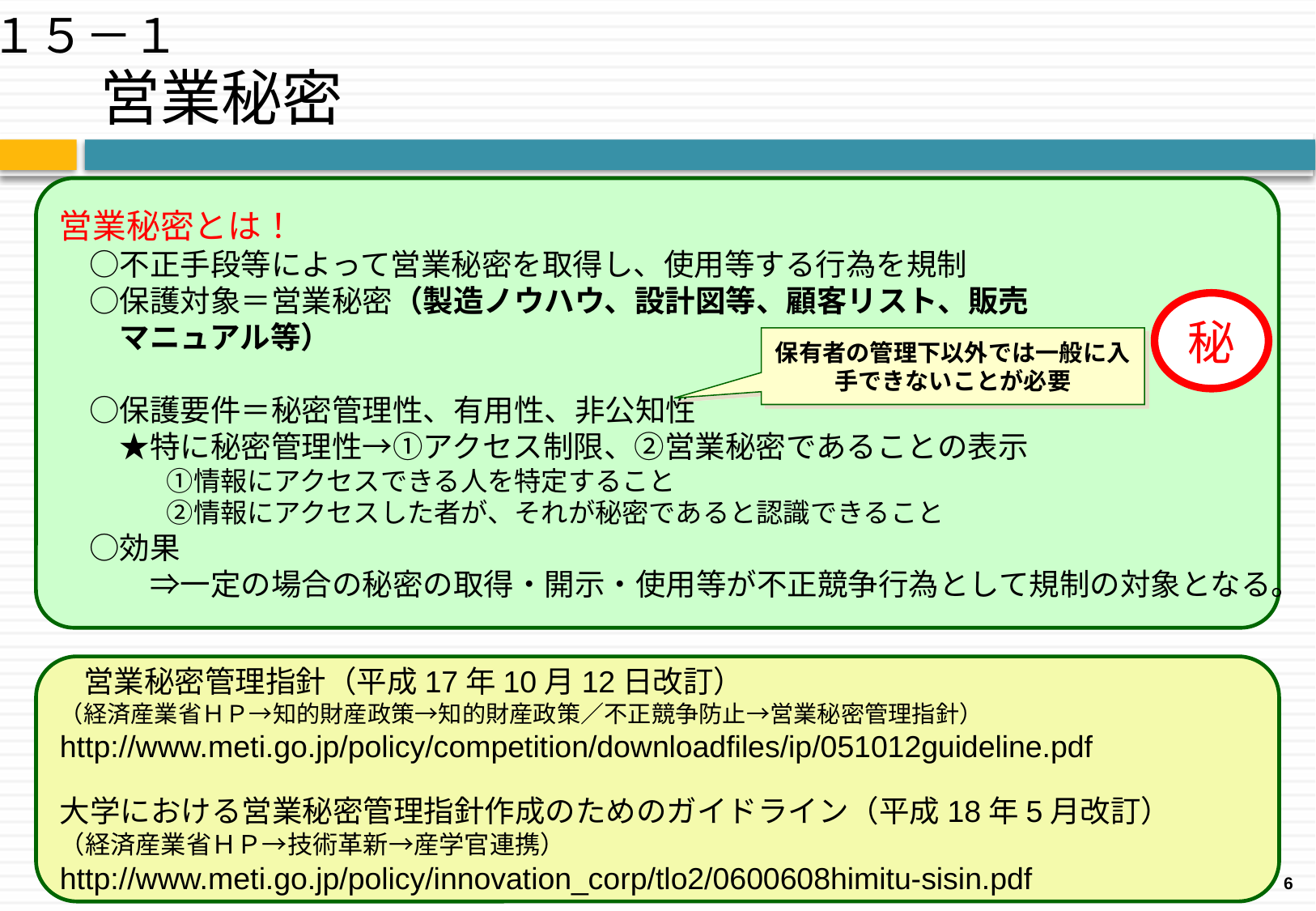

１５－１
# 営業秘密

営業秘密とは！
　○不正手段等によって営業秘密を取得し、使用等する行為を規制
　○保護対象＝営業秘密（製造ノウハウ、設計図等、顧客リスト、販売
　　マニュアル等）

　○保護要件＝秘密管理性、有用性、非公知性
　　★特に秘密管理性→①アクセス制限、②営業秘密であることの表示
　　　　①情報にアクセスできる人を特定すること
　　　　②情報にアクセスした者が、それが秘密であると認識できること
　○効果
　　　⇒一定の場合の秘密の取得・開示・使用等が不正競争行為として規制の対象となる。
秘
保有者の管理下以外では一般に入手できないことが必要
　営業秘密管理指針（平成17年10月12日改訂）
（経済産業省ＨＰ→知的財産政策→知的財産政策／不正競争防止→営業秘密管理指針）
http://www.meti.go.jp/policy/competition/downloadfiles/ip/051012guideline.pdf
　　　
大学における営業秘密管理指針作成のためのガイドライン（平成18年5月改訂）
（経済産業省ＨＰ→技術革新→産学官連携）
http://www.meti.go.jp/policy/innovation_corp/tlo2/0600608himitu-sisin.pdf
6